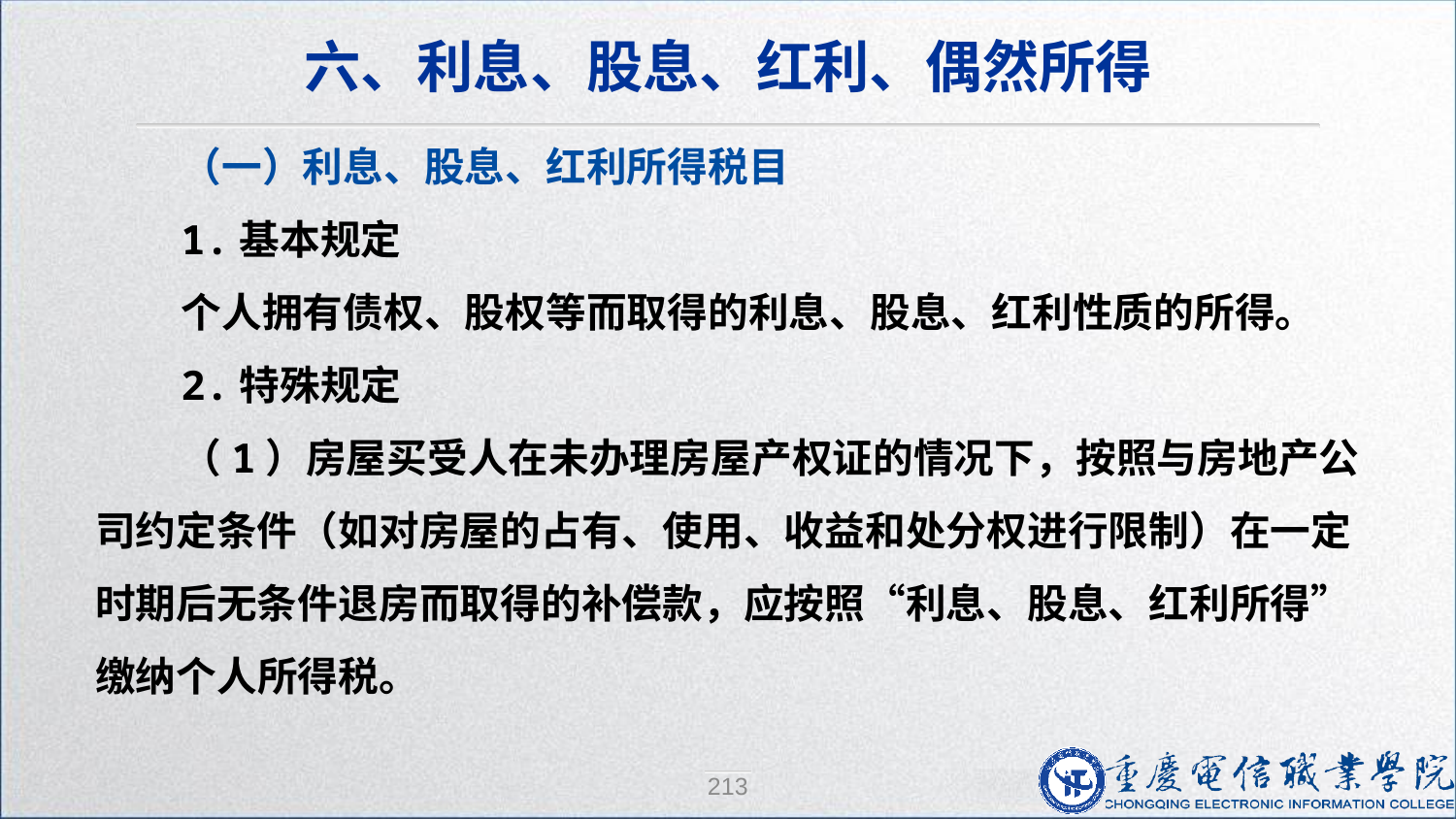

六、利息、股息、红利、偶然所得
（一）利息、股息、红利所得税目
1.基本规定
个人拥有债权、股权等而取得的利息、股息、红利性质的所得。
2.特殊规定
（1）房屋买受人在未办理房屋产权证的情况下，按照与房地产公司约定条件（如对房屋的占有、使用、收益和处分权进行限制）在一定时期后无条件退房而取得的补偿款，应按照“利息、股息、红利所得”缴纳个人所得税。
213